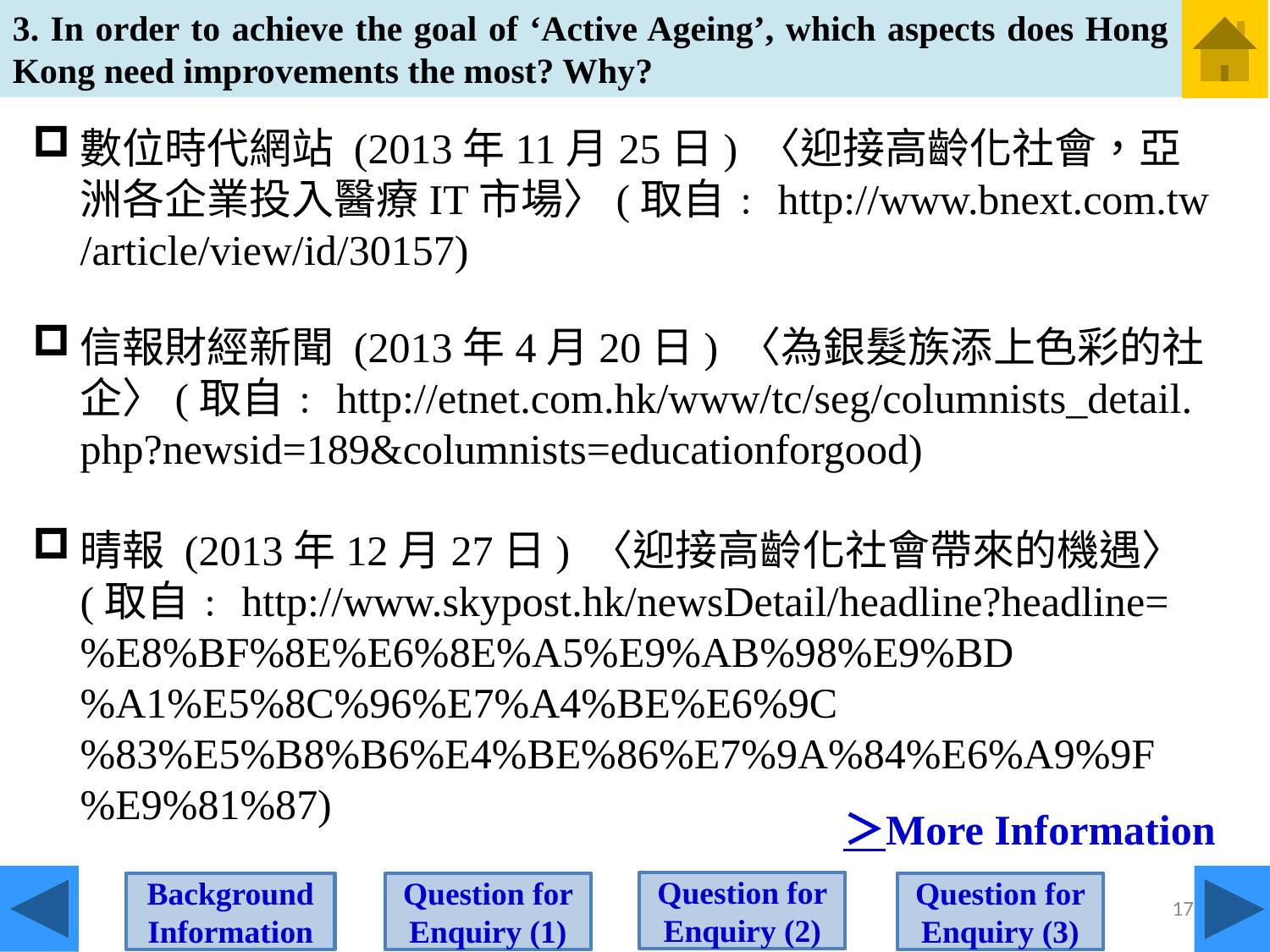

3. In order to achieve the goal of ‘Active Ageing’, which aspects does Hong Kong need improvements the most? Why?
數位時代網站 (2013年11月25日) 〈迎接高齡化社會，亞洲各企業投入醫療IT市場〉(取自﹕http://www.bnext.com.tw/article/view/id/30157)

信報財經新聞 (2013年4月20日) 〈為銀髮族添上色彩的社企〉(取自﹕http://etnet.com.hk/www/tc/seg/columnists_detail.php?newsid=189&columnists=educationforgood)

晴報 (2013年12月27日) 〈迎接高齡化社會帶來的機遇〉(取自﹕http://www.skypost.hk/newsDetail/headline?headline=%E8%BF%8E%E6%8E%A5%E9%AB%98%E9%BD%A1%E5%8C%96%E7%A4%BE%E6%9C%83%E5%B8%B6%E4%BE%86%E7%9A%84%E6%A9%9F%E9%81%87)

＞More Information

Question for Enquiry (2)
Question for Enquiry (1)
Background Information
Question for Enquiry (3)
17